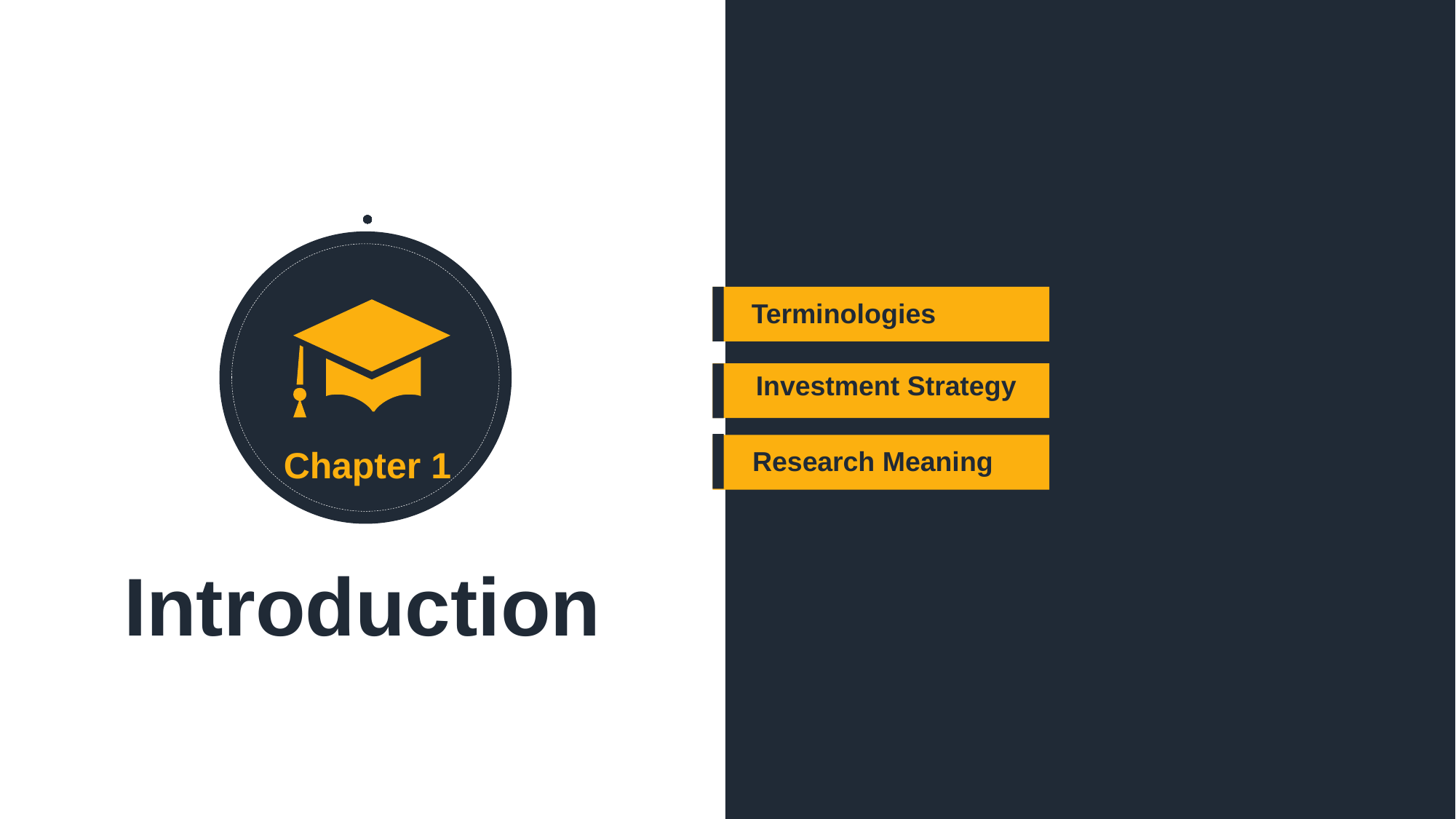

Terminologies
Investment Strategy
Research Meaning
研究理论与文献综述
主要创新

Chapter 1
Introduction